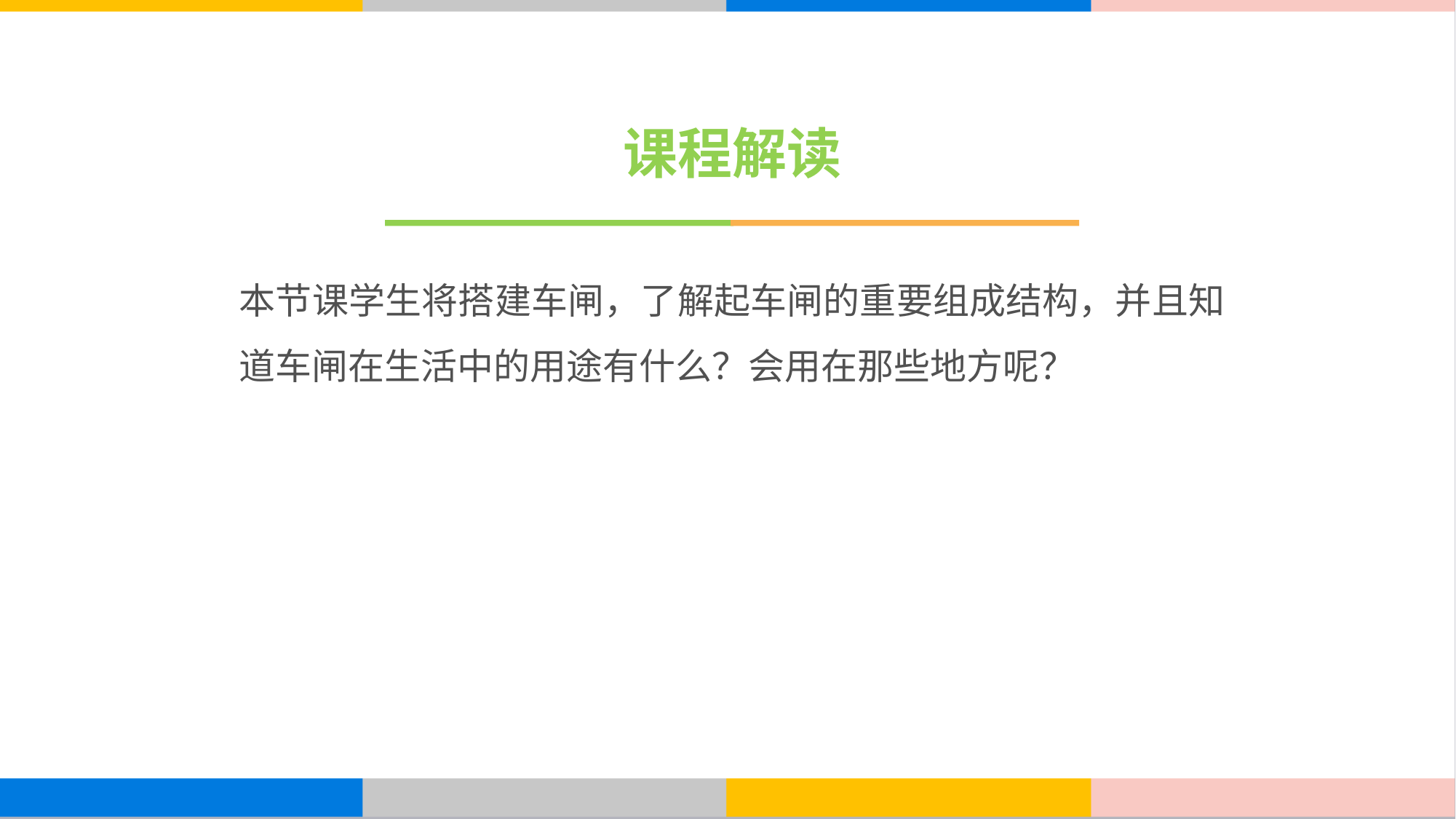

# 课程解读
本节课学生将搭建车闸，了解起车闸的重要组成结构，并且知道车闸在生活中的用途有什么？会用在那些地方呢？